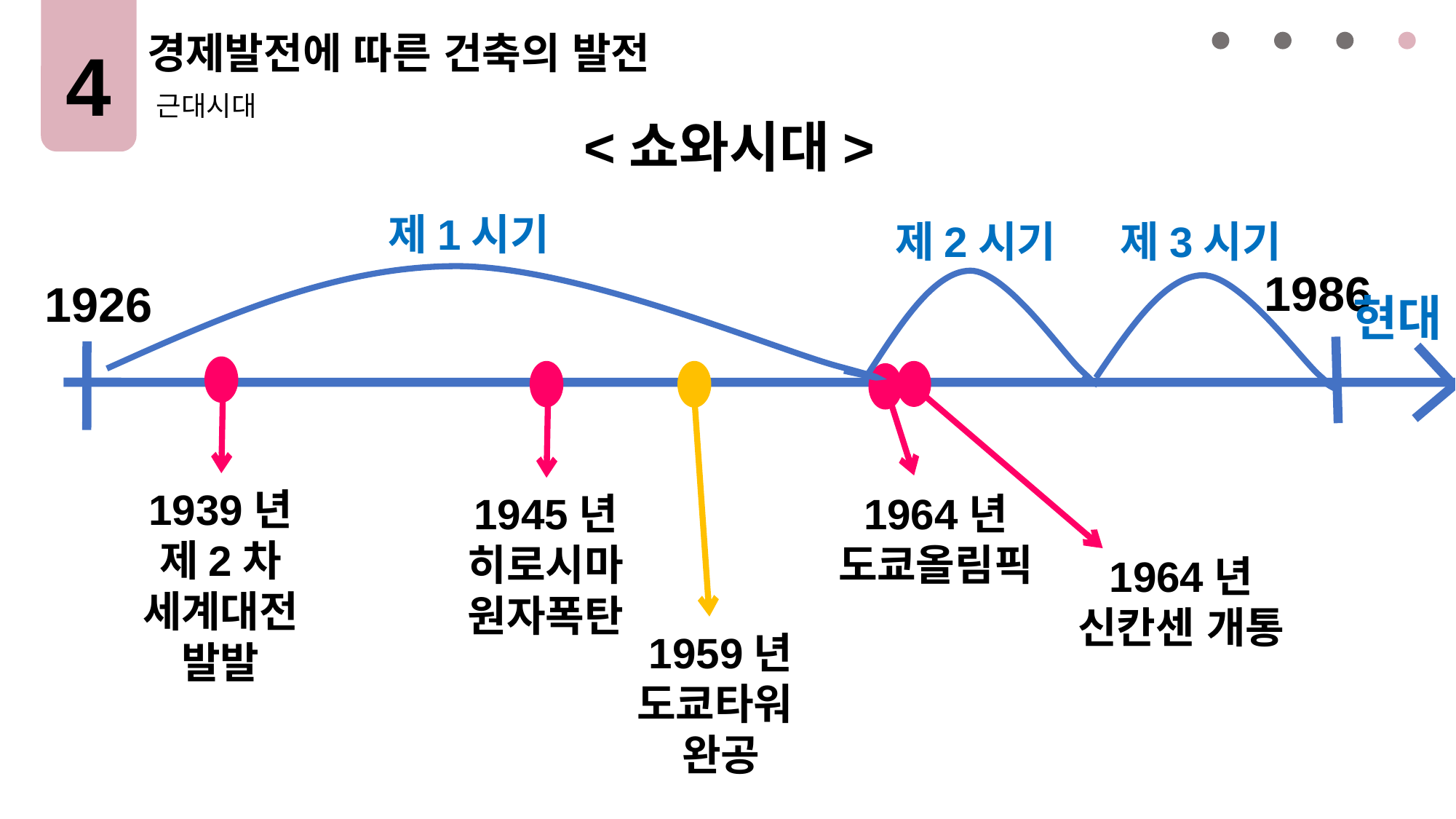

경제발전에 따른 건축의 발전
4

근대시대
<쇼와시대>
1986
1926
현대
제1시기

제2시기

제3시기

1939년
제2차
세계대전 발발

1959년
도쿄타워
완공

1964년
신칸센 개통

1945년
히로시마
원자폭탄

1964년
도쿄올림픽